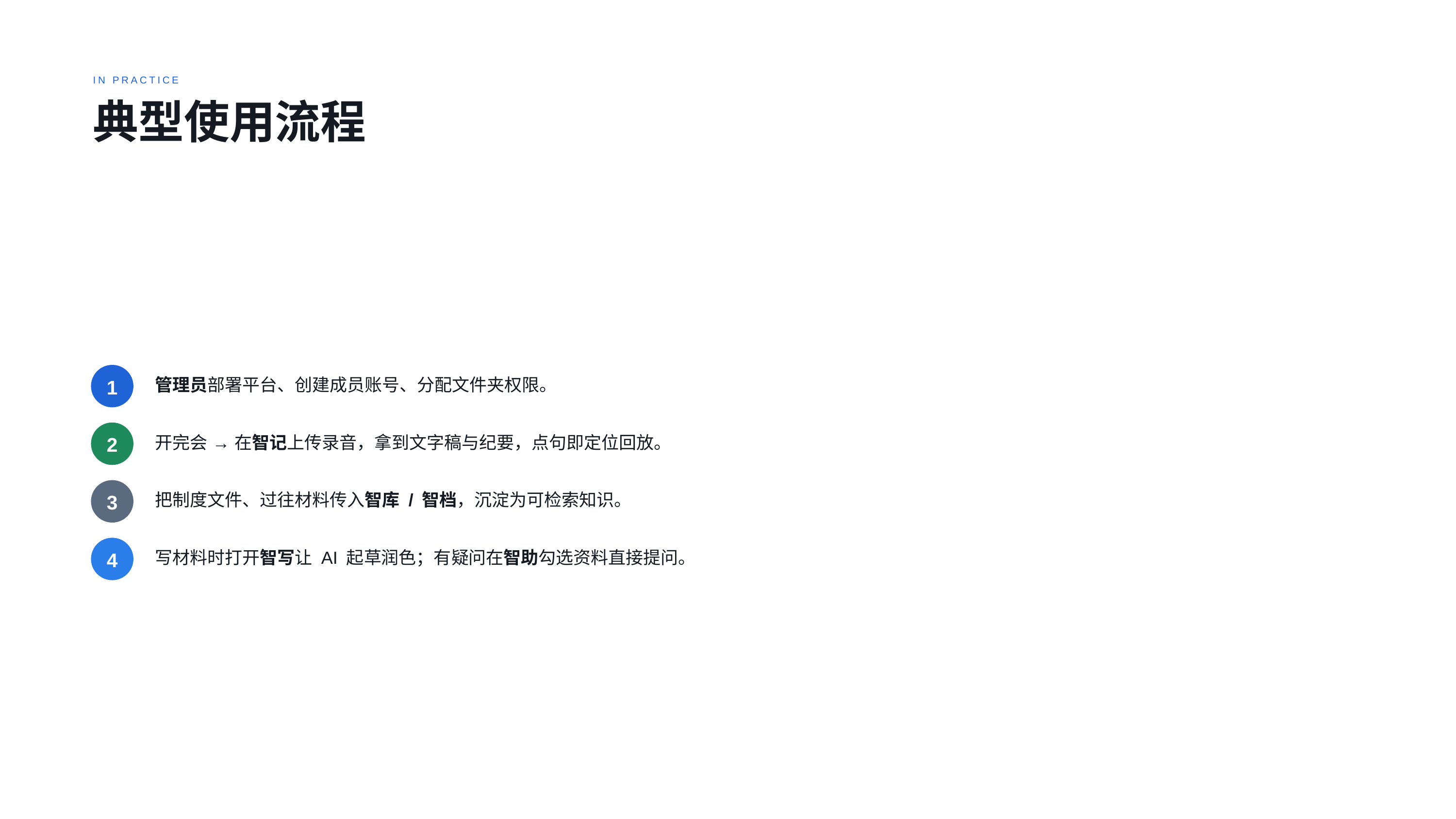

IN PRACTICE
典型使用流程
1

管理员部署平台、创建成员账号、分配文件夹权限。
2

开完会 → 在智记上传录音，拿到文字稿与纪要，点句即定位回放。
3

把制度文件、过往材料传入智库 / 智档，沉淀为可检索知识。
4

写材料时打开智写让 AI 起草润色；有疑问在智助勾选资料直接提问。